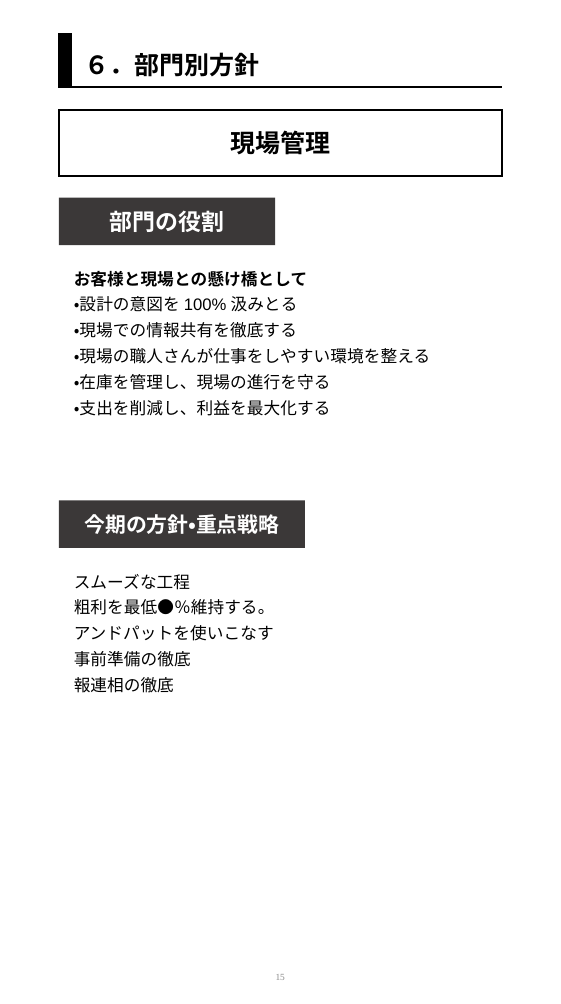

６．部門別方針
現場管理
部門の役割
お客様と現場との懸け橋として
・設計の意図を100%汲みとる
・現場での情報共有を徹底する
・現場の職人さんが仕事をしやすい環境を整える
・在庫を管理し、現場の進行を守る
・支出を削減し、利益を最大化する

理想の仕事に対しての意味づけ
お客様と現場との懸け橋として

今期の方針・重点戦略
スムーズな工程
粗利を最低●％維持する。
アンドパットを使いこなす
事前準備の徹底
報連相の徹底
15